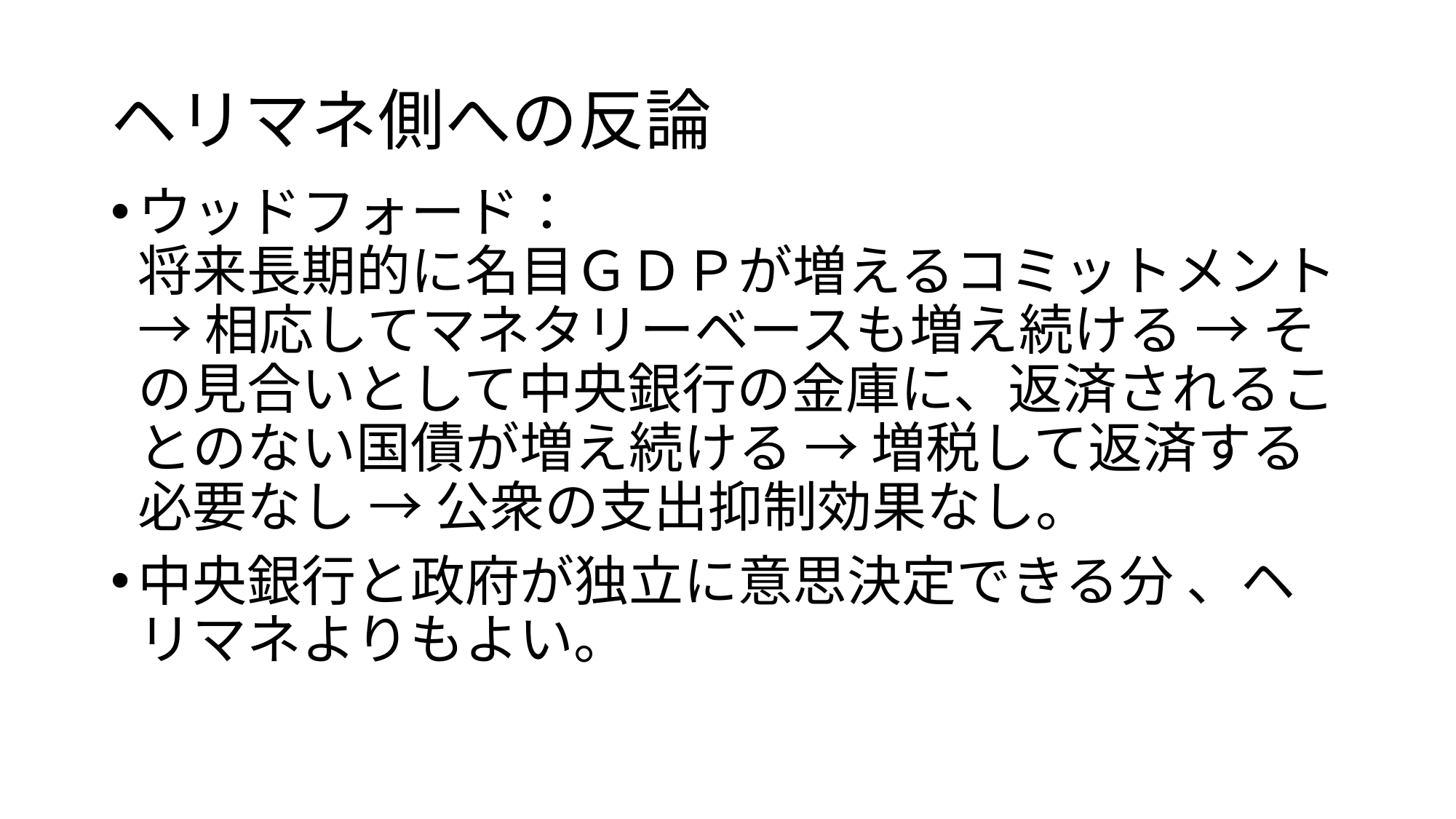

# ヘリマネ側への反論
ウッドフォード：
将来長期的に名目ＧＤＰが増えるコミットメント → 相応してマネタリーベースも増え続ける → その見合いとして中央銀行の金庫に、返済されることのない国債が増え続ける → 増税して返済する必要なし → 公衆の支出抑制効果なし。
中央銀行と政府が独立に意思決定できる分 、ヘリマネよりもよい。